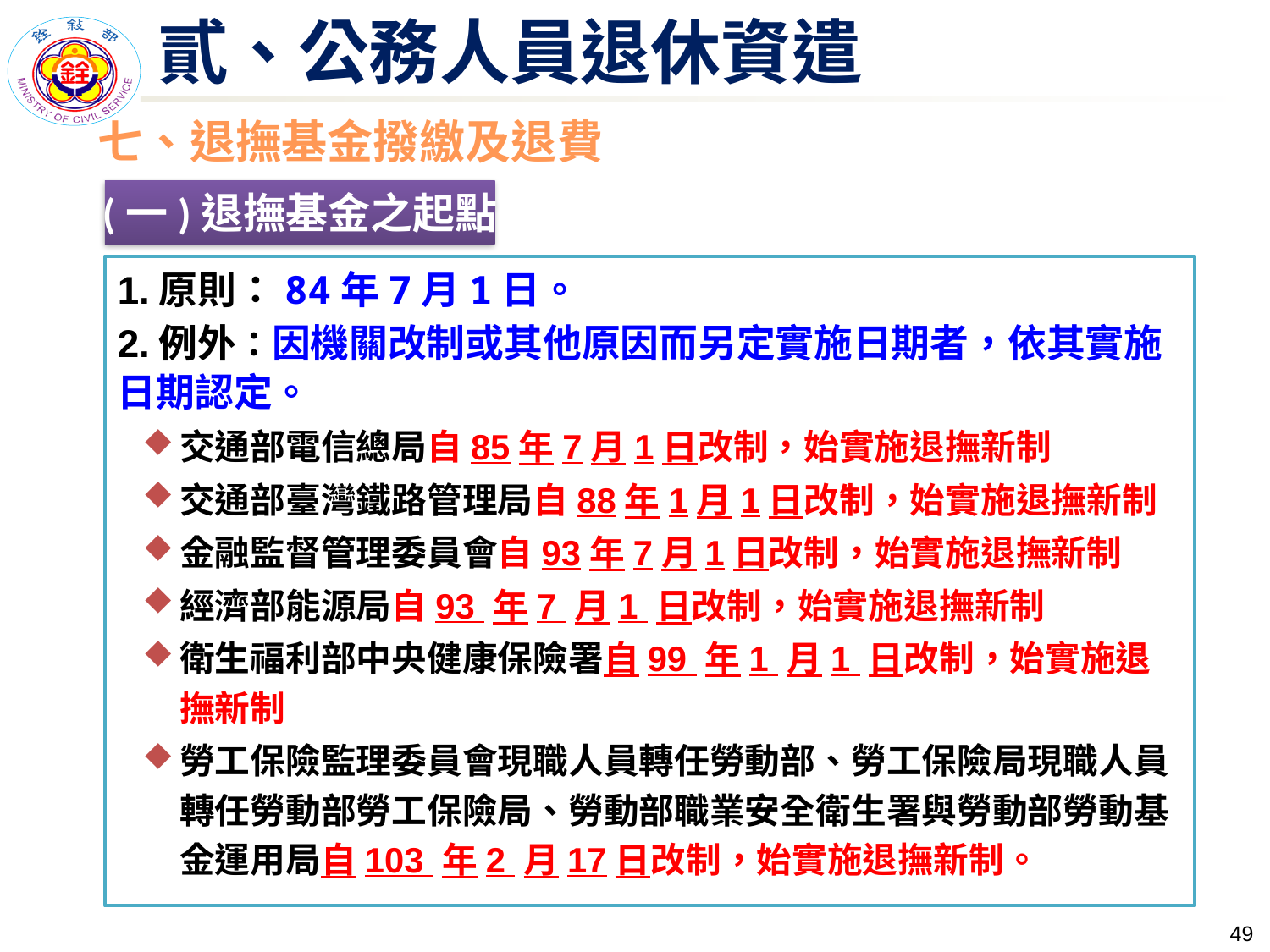

# 貳、公務人員退休資遣
七、退撫基金撥繳及退費
(一)退撫基金之起點
1.原則：84年7月1日。
2.例外：因機關改制或其他原因而另定實施日期者，依其實施日期認定。
交通部電信總局自85年7月1日改制，始實施退撫新制
交通部臺灣鐵路管理局自88年1月1日改制，始實施退撫新制
金融監督管理委員會自93年7月1日改制，始實施退撫新制
經濟部能源局自93 年7 月1 日改制，始實施退撫新制
衛生福利部中央健康保險署自99 年1 月1 日改制，始實施退撫新制
勞工保險監理委員會現職人員轉任勞動部、勞工保險局現職人員轉任勞動部勞工保險局、勞動部職業安全衛生署與勞動部勞動基金運用局自103 年2 月17日改制，始實施退撫新制。
49